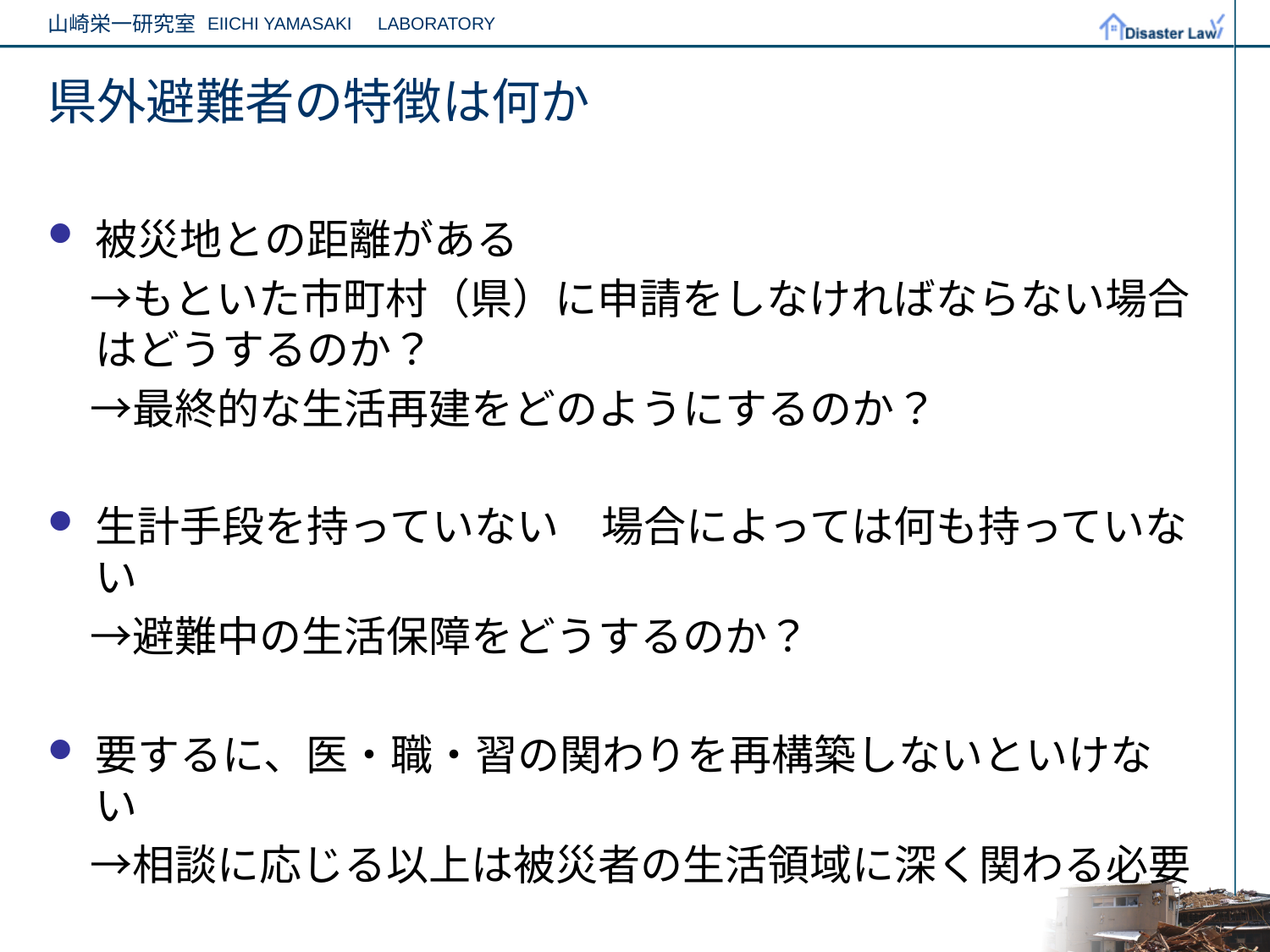

# 県外避難者の特徴は何か
被災地との距離がある
　→もといた市町村（県）に申請をしなければならない場合はどうするのか？
　→最終的な生活再建をどのようにするのか？

生計手段を持っていない　場合によっては何も持っていない
　→避難中の生活保障をどうするのか？

要するに、医・職・習の関わりを再構築しないといけない
　→相談に応じる以上は被災者の生活領域に深く関わる必要